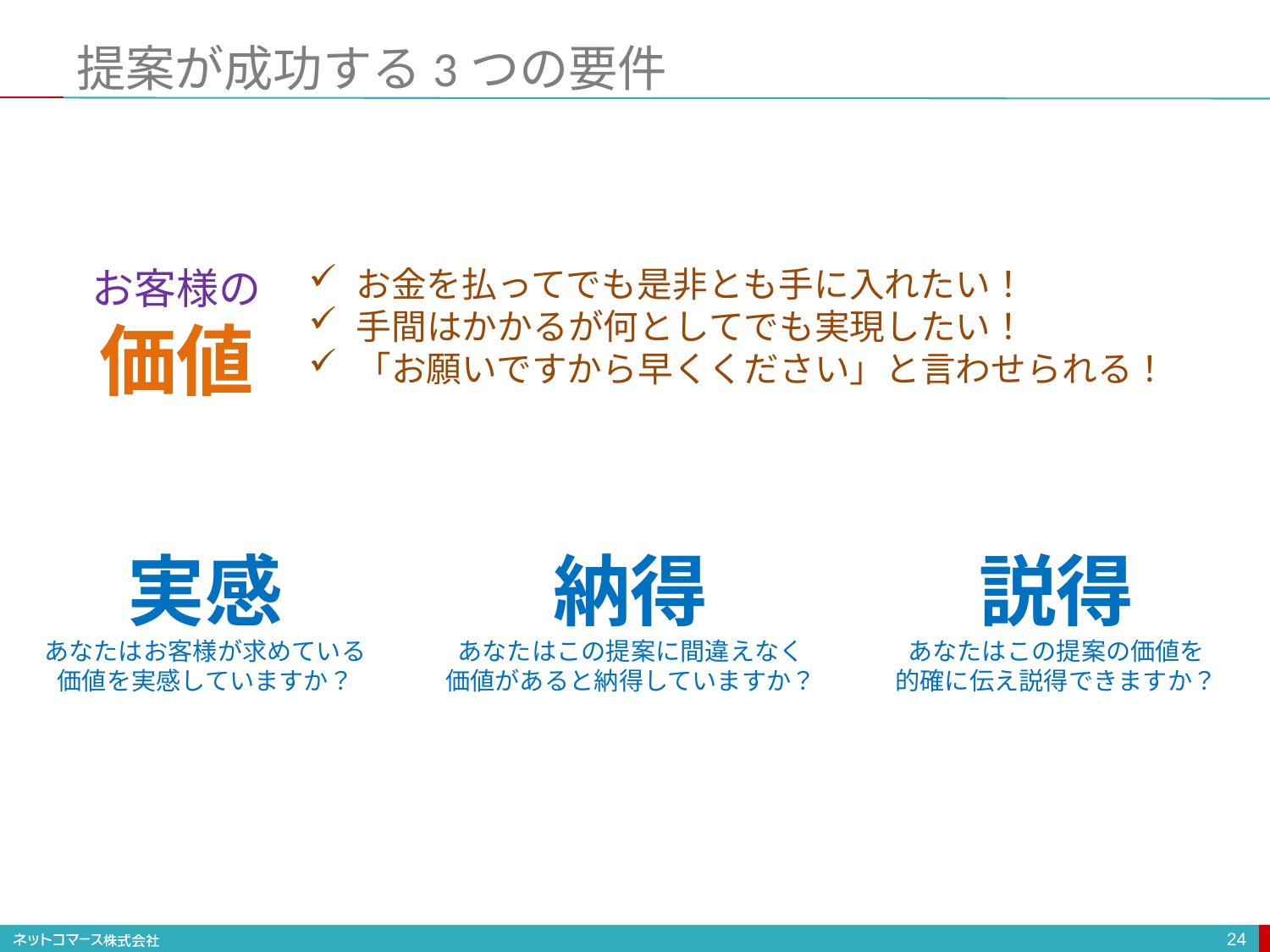

# 提案が成功する3つの要件
お客様の
価値
お金を払ってでも是非とも手に入れたい！
手間はかかるが何としてでも実現したい！
「お願いですから早くください」と言わせられる！
実感
あなたはお客様が求めている
価値を実感していますか？
納得
あなたはこの提案に間違えなく
価値があると納得していますか？
説得
あなたはこの提案の価値を
的確に伝え説得できますか？
24